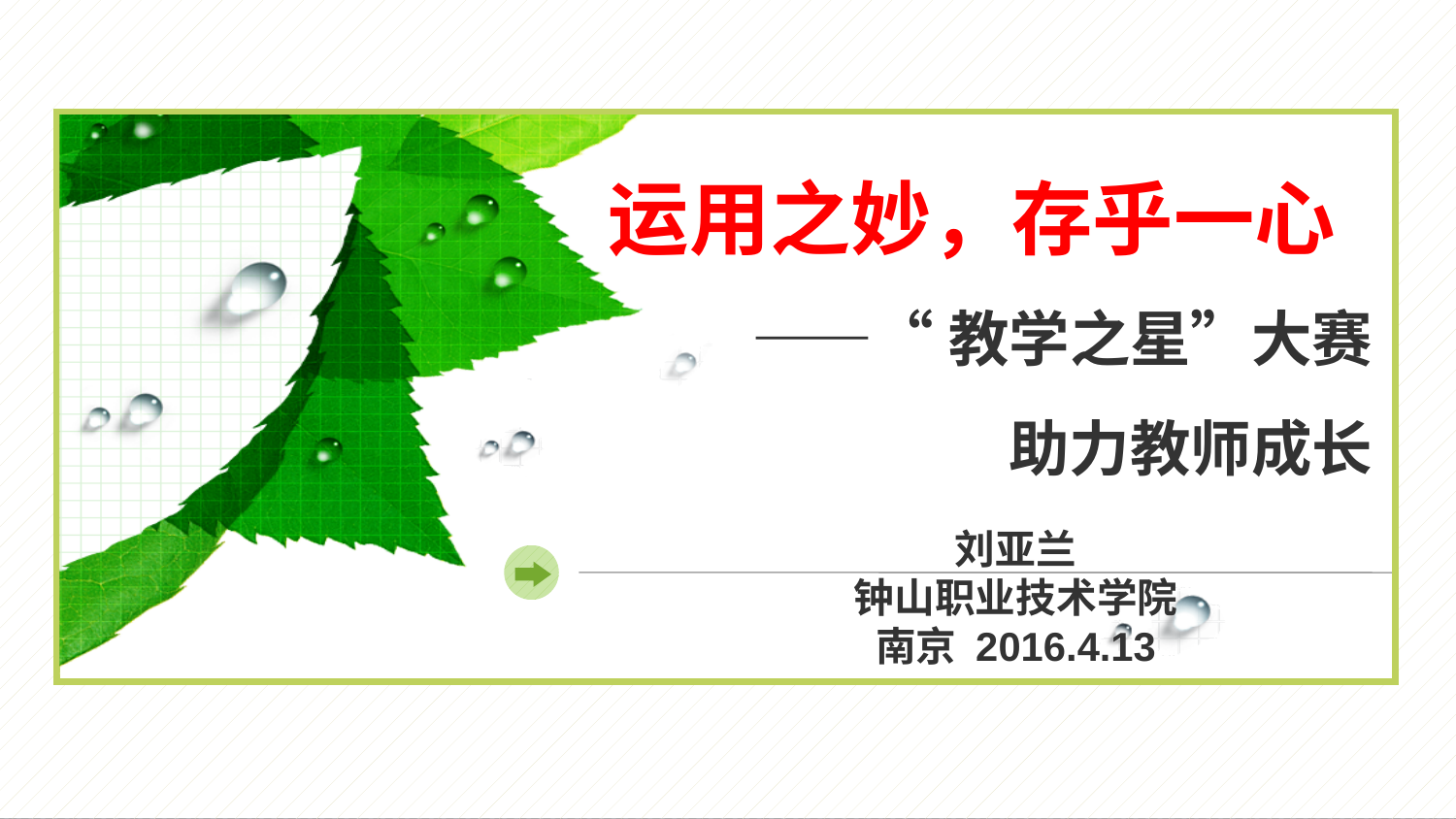

运用之妙，存乎一心
——“教学之星”大赛
助力教师成长
刘亚兰
钟山职业技术学院
南京 2016.4.13